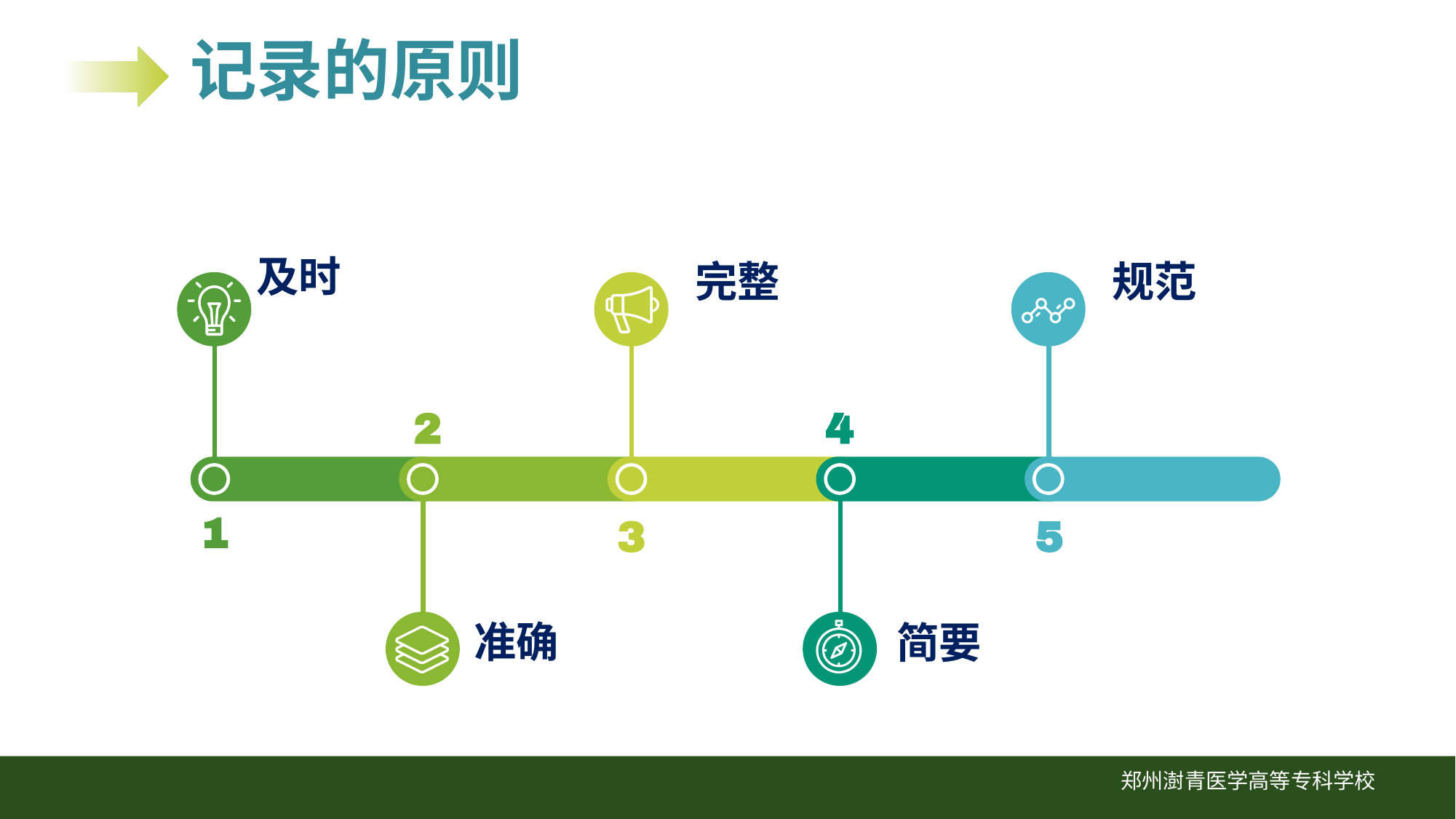

记录的原则

及时
完整
规范

2
4

1
3
5
准确
简要

郑州澍青医学高等专科学校